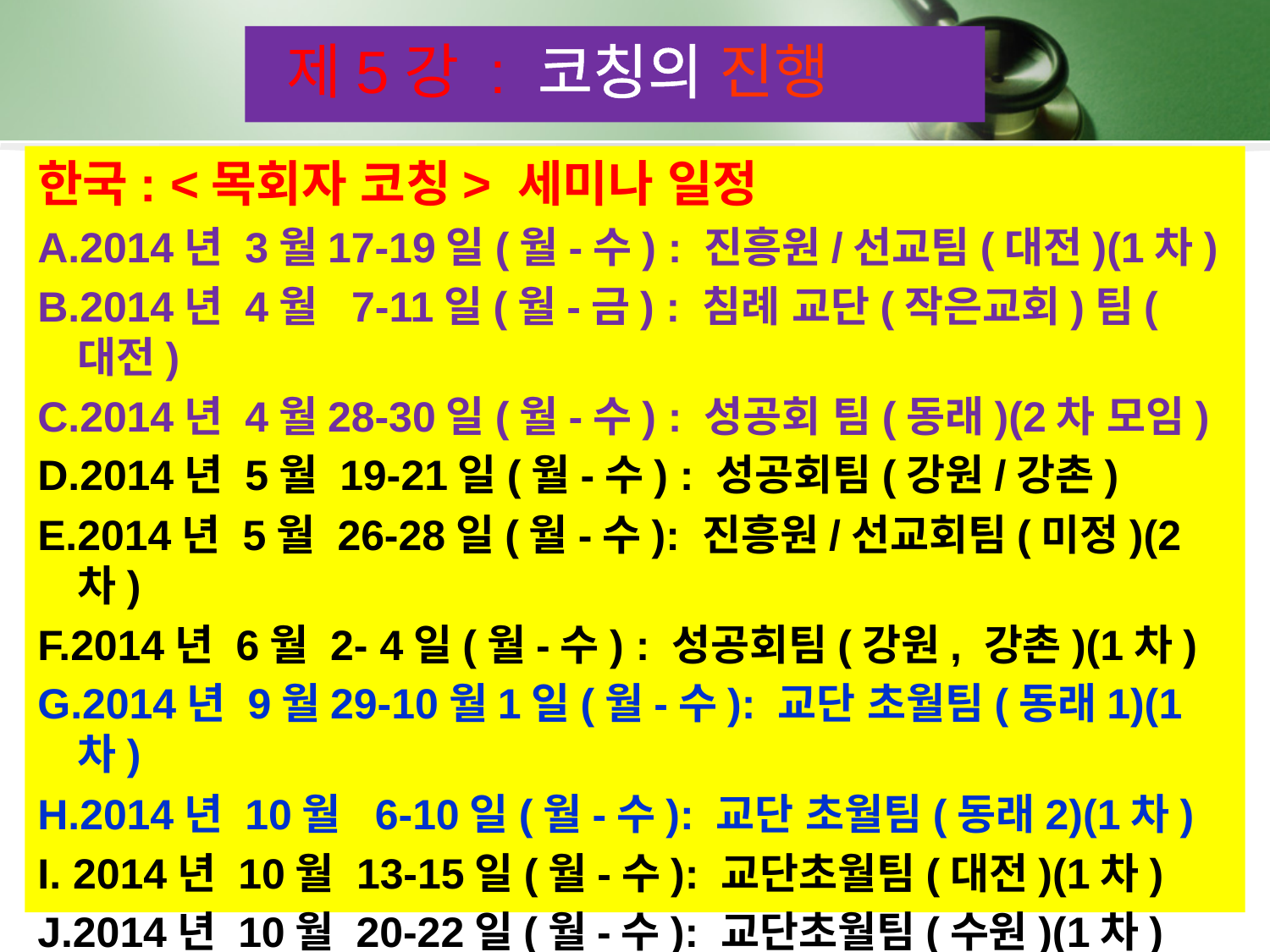

제5강 : 코칭의 진행
한국: <목회자 코칭> 세미나 일정
A.2014년 3월17-19일(월-수) : 진흥원/선교팀(대전)(1차)
B.2014년 4월  7-11일(월-금) : 침례 교단(작은교회)팀(대전)
C.2014년 4월28-30일(월-수) : 성공회 팀(동래)(2차 모임)
D.2014년 5월 19-21일(월-수) : 성공회팀(강원/강촌)
E.2014년 5월 26-28일(월-수): 진흥원/선교회팀(미정)(2차)
F.2014년 6월 2- 4일(월-수) : 성공회팀(강원, 강촌)(1차)
G.2014년 9월29-10월1일(월-수): 교단 초월팀(동래1)(1차)
H.2014년 10월  6-10일(월-수): 교단 초월팀(동래2)(1차)
I. 2014년 10월 13-15일(월-수): 교단초월팀(대전)(1차)
J.2014년 10월 20-22일(월-수): 교단초월팀(수원)(1차)
K.2014년 10월 27-29일(월-수): 교단초월팀(서울)(1차)